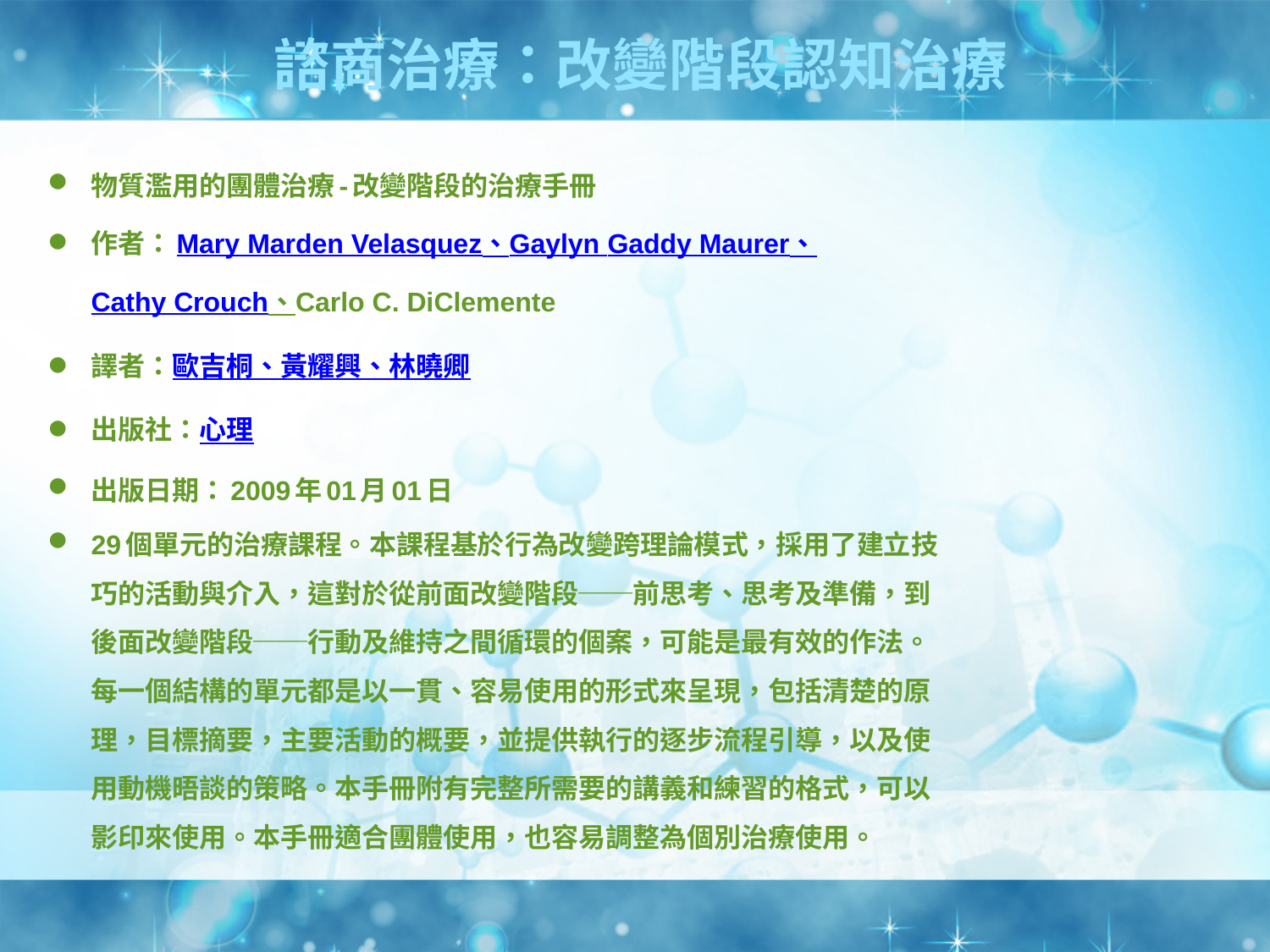

諮商治療：改變階段認知治療
物質濫用的團體治療-改變階段的治療手冊
作者：Mary Marden Velasquez、Gaylyn Gaddy Maurer、Cathy Crouch、Carlo C. DiClemente
譯者：歐吉桐、黃耀興、林曉卿
出版社：心理
出版日期：2009年01月01日
29個單元的治療課程。本課程基於行為改變跨理論模式，採用了建立技巧的活動與介入，這對於從前面改變階段──前思考、思考及準備，到後面改變階段──行動及維持之間循環的個案，可能是最有效的作法。每一個結構的單元都是以一貫、容易使用的形式來呈現，包括清楚的原理，目標摘要，主要活動的概要，並提供執行的逐步流程引導，以及使用動機晤談的策略。本手冊附有完整所需要的講義和練習的格式，可以影印來使用。本手冊適合團體使用，也容易調整為個別治療使用。